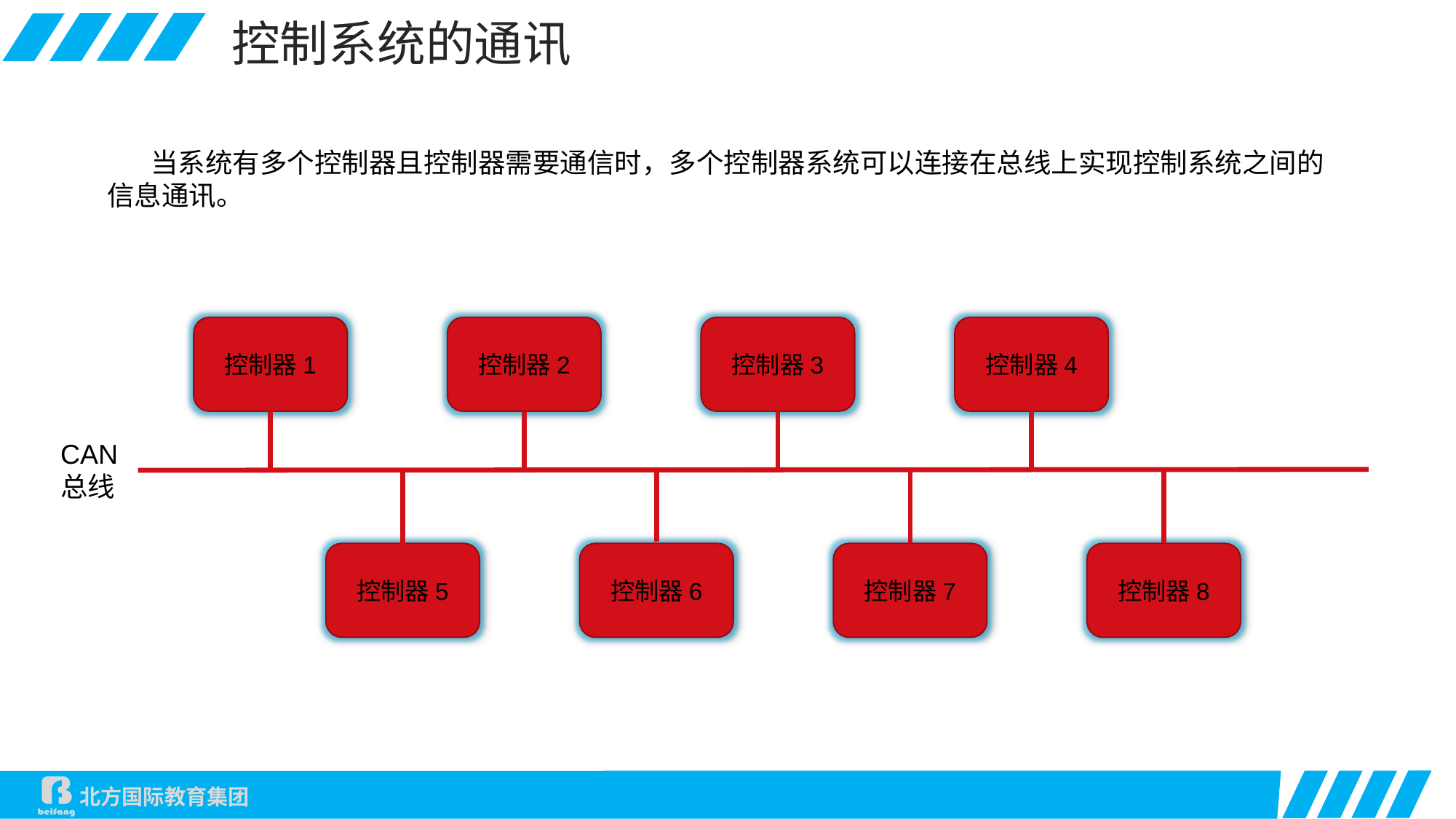

控制系统的通讯
      当系统有多个控制器且控制器需要通信时，多个控制器系统可以连接在总线上实现控制系统之间的信息通讯。
控制器1
控制器2
控制器3
控制器4
CAN
总线
控制器5
控制器6
控制器7
控制器8